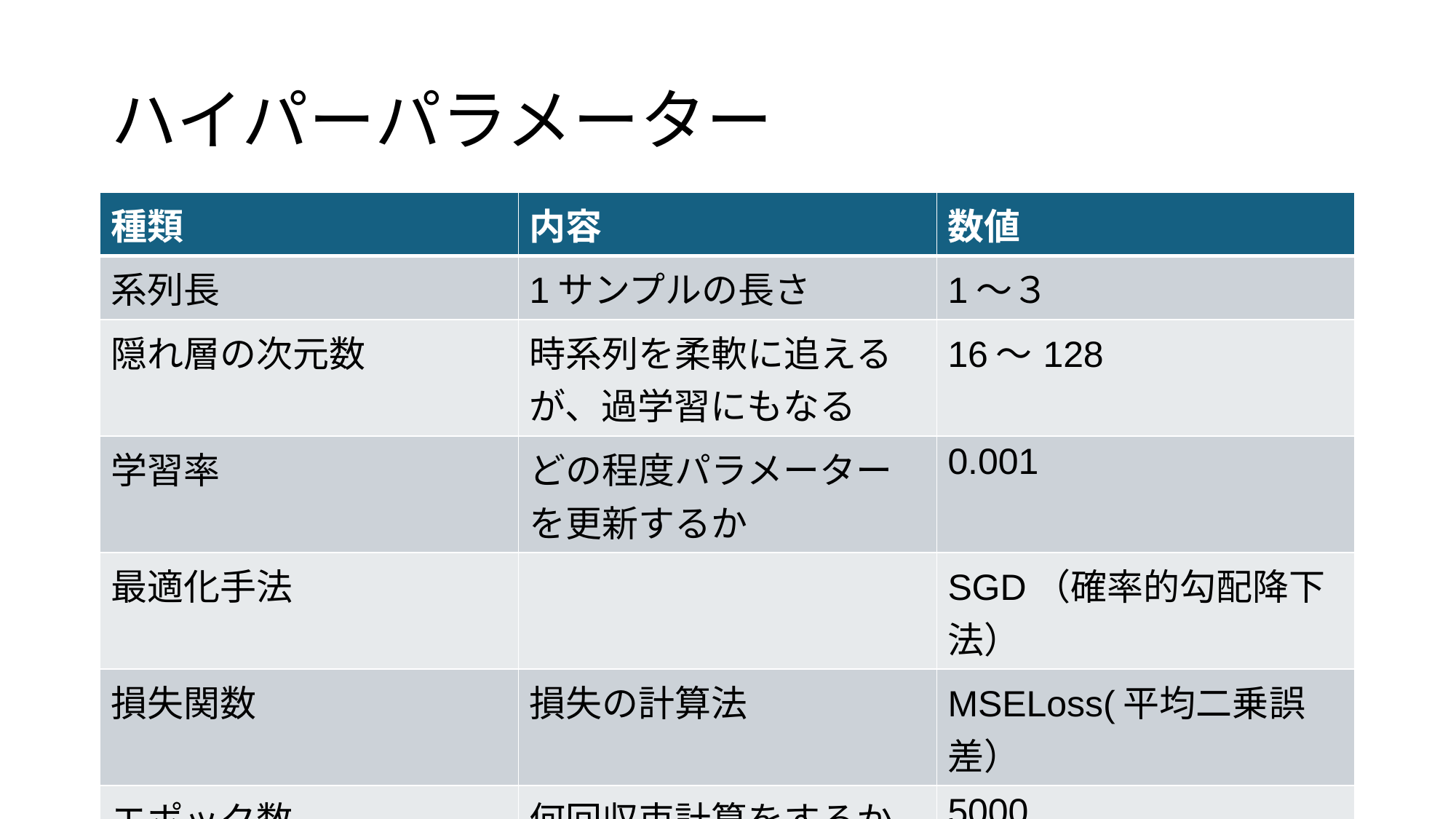

# ハイパーパラメーター
| 種類 | 内容 | 数値 |
| --- | --- | --- |
| 系列長 | 1サンプルの長さ | 1～３ |
| 隠れ層の次元数 | 時系列を柔軟に追えるが、過学習にもなる | 16～128 |
| 学習率 | どの程度パラメーターを更新するか | 0.001 |
| 最適化手法 |  | SGD（確率的勾配降下法） |
| 損失関数 | 損失の計算法 | MSELoss(平均二乗誤差） |
| エポック数 | 何回収束計算をするか | 5000 |